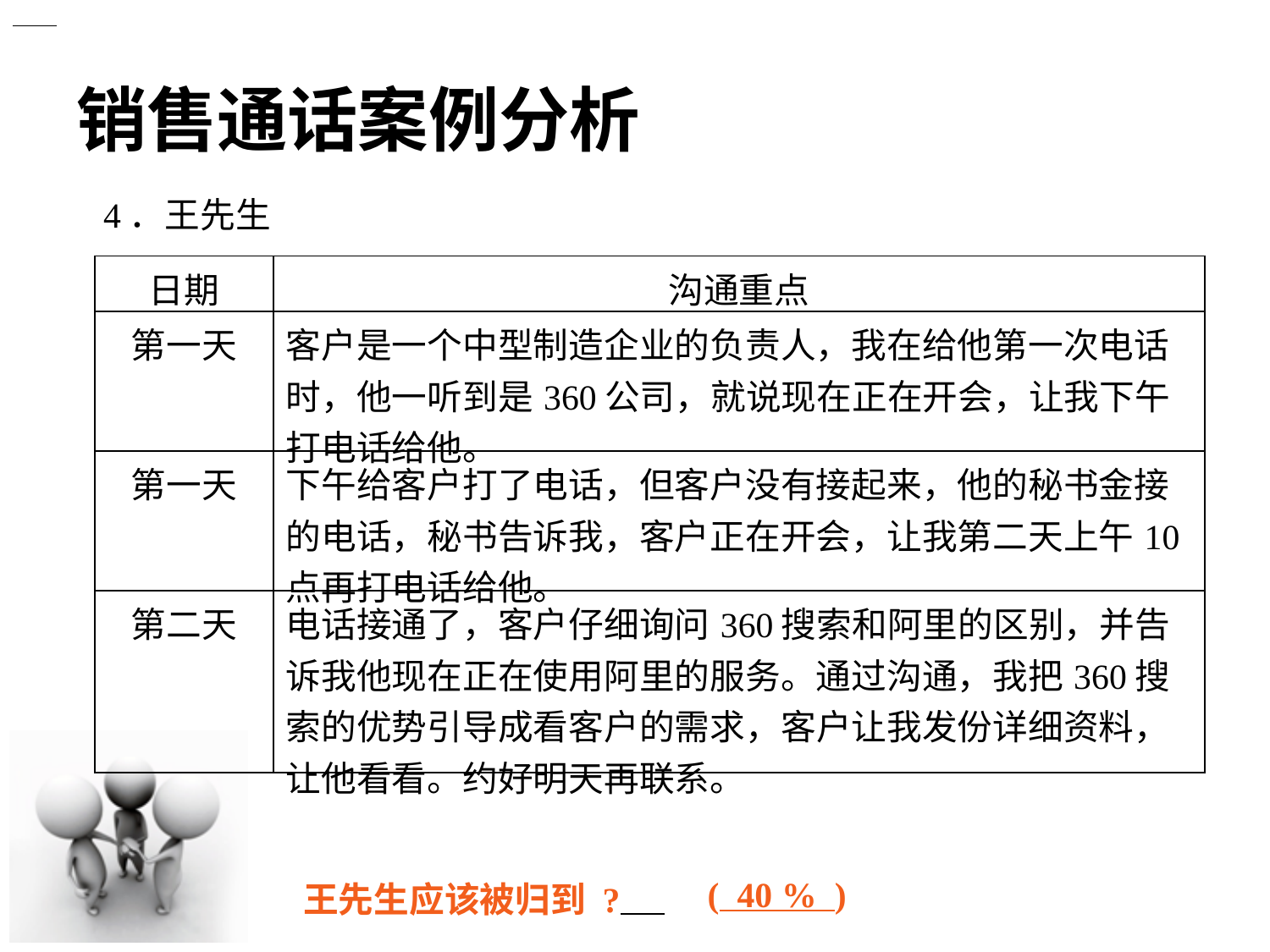

销售通话案例分析

4．王先生
| 日期 | 沟通重点 |
| --- | --- |
| 第一天 | 客户是一个中型制造企业的负责人，我在给他第一次电话时，他一听到是360公司，就说现在正在开会，让我下午打电话给他。 |
| 第一天 | 下午给客户打了电话，但客户没有接起来，他的秘书金接的电话，秘书告诉我，客户正在开会，让我第二天上午10点再打电话给他。 |
| 第二天 | 电话接通了，客户仔细询问360搜索和阿里的区别，并告诉我他现在正在使用阿里的服务。通过沟通，我把360搜索的优势引导成看客户的需求，客户让我发份详细资料，让他看看。约好明天再联系。 |
(  40 %  )
王先生应该被归到 ?